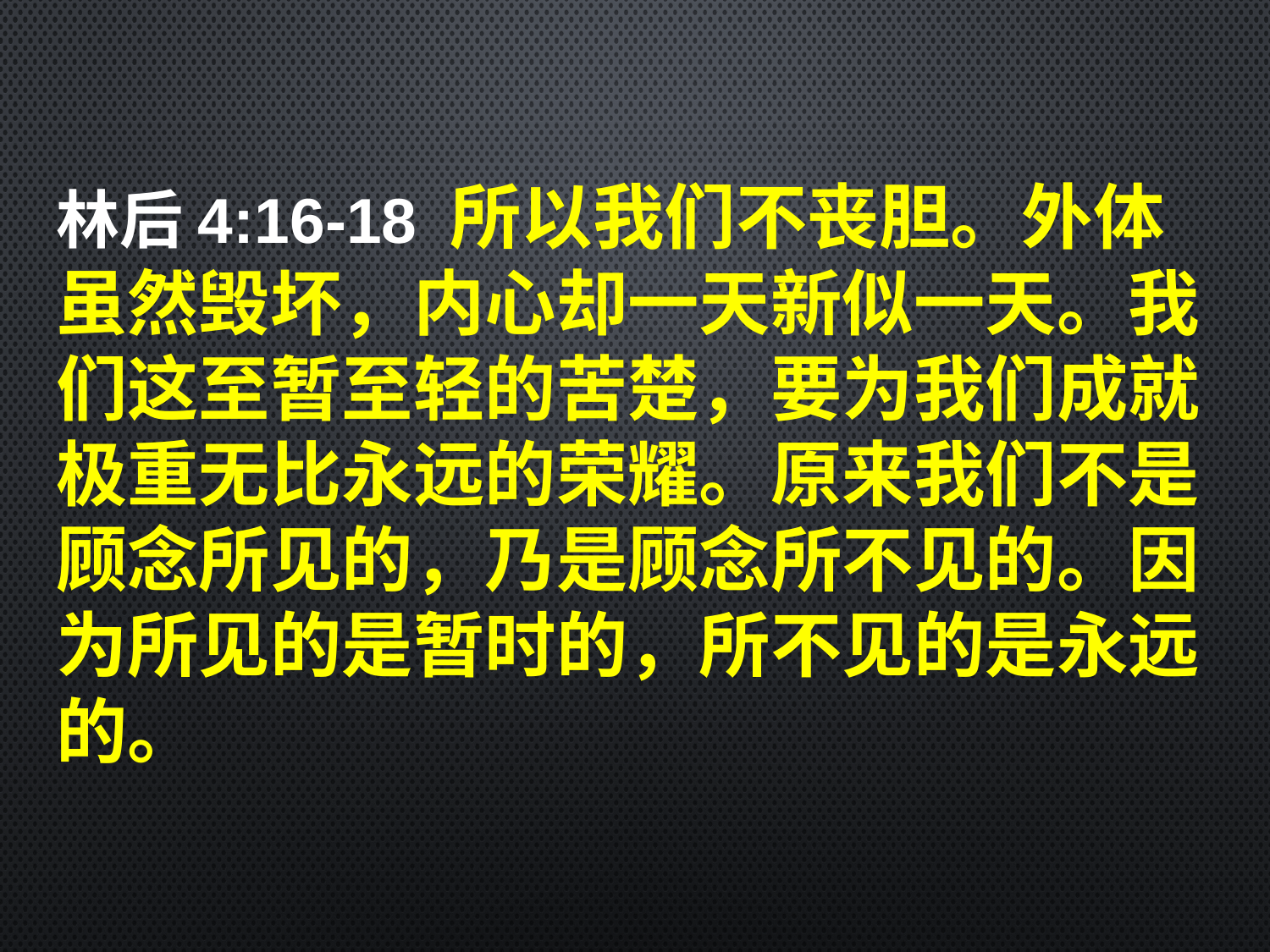

#
林后4:16-18 所以我们不丧胆。外体虽然毁坏，内心却一天新似一天。我们这至暂至轻的苦楚，要为我们成就极重无比永远的荣耀。原来我们不是顾念所见的，乃是顾念所不见的。因为所见的是暂时的，所不见的是永远的。